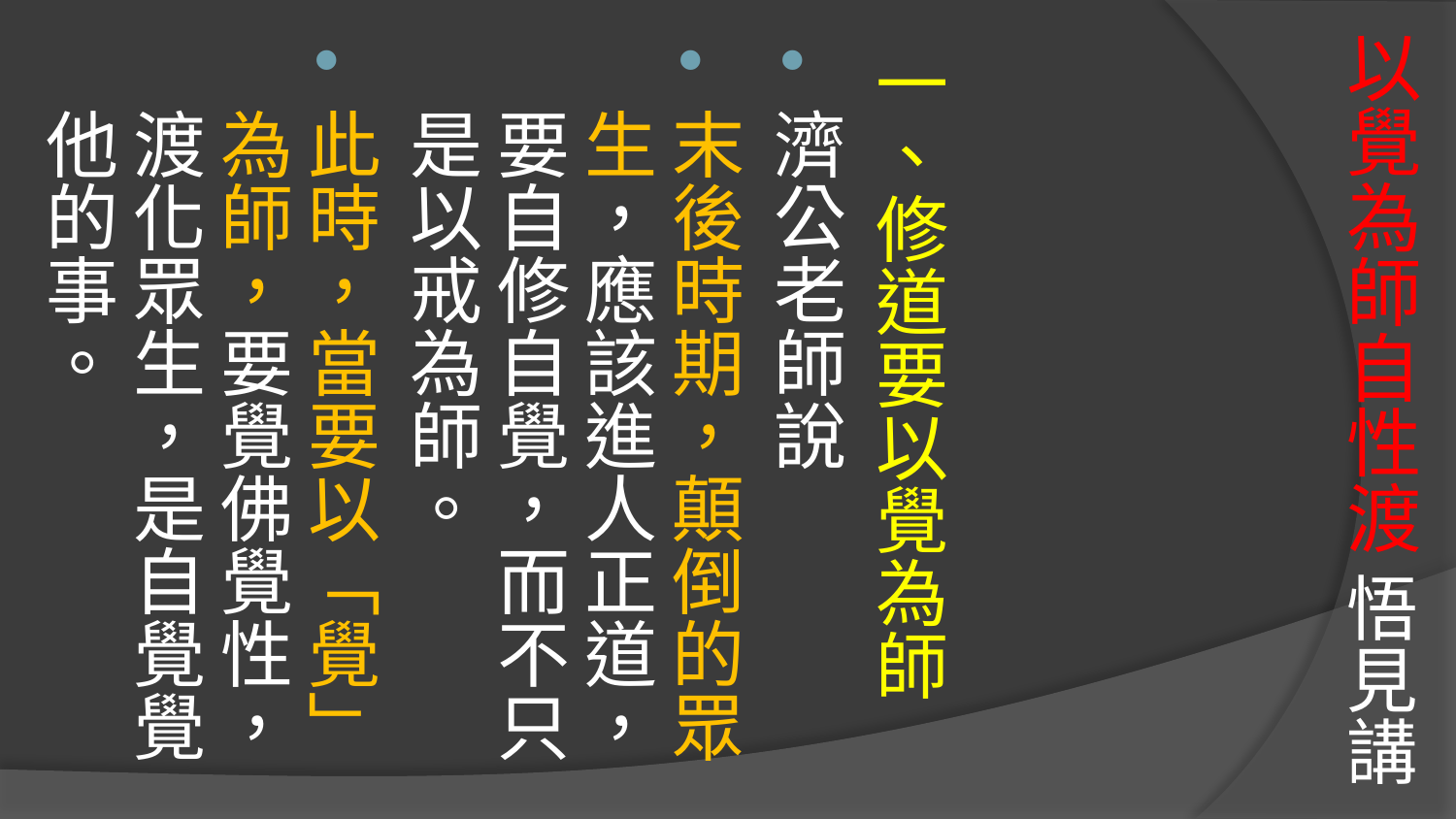

# 以覺為師自性渡 悟見講
一、修道要以覺為師
濟公老師說
末後時期，顛倒的眾生，應該進人正道，要自修自覺，而不只是以戒為師。
此時，當要以「覺」為師，要覺佛覺性，渡化眾生，是自覺覺他的事。